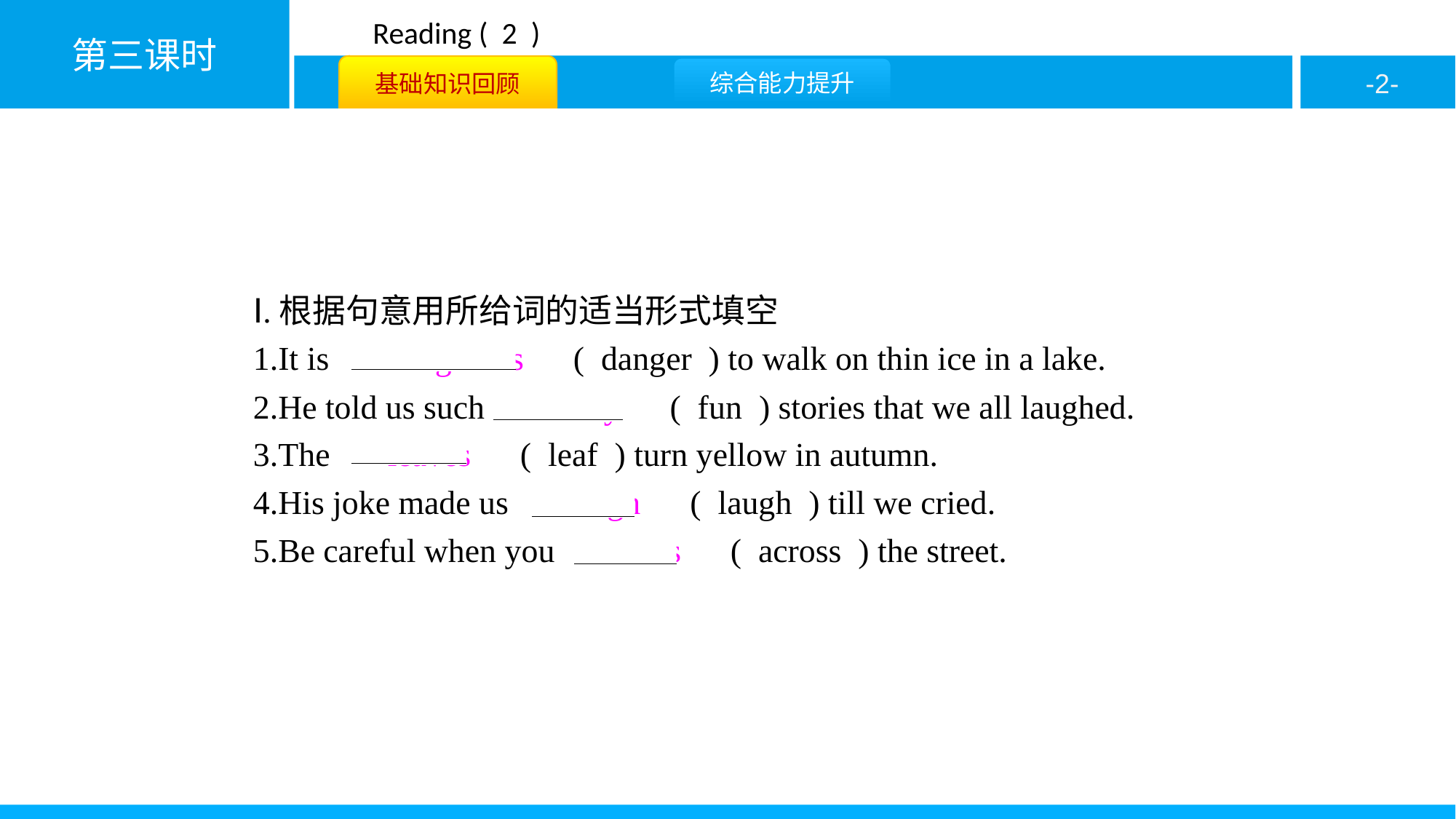

Ⅰ.根据句意用所给词的适当形式填空
1.It is 　dangerous　(  danger  ) to walk on thin ice in a lake.
2.He told us such 　funny　(  fun  ) stories that we all laughed.
3.The 　leaves　(  leaf  ) turn yellow in autumn.
4.His joke made us 　laugh　(  laugh  ) till we cried.
5.Be careful when you 　cross　(  across  ) the street.